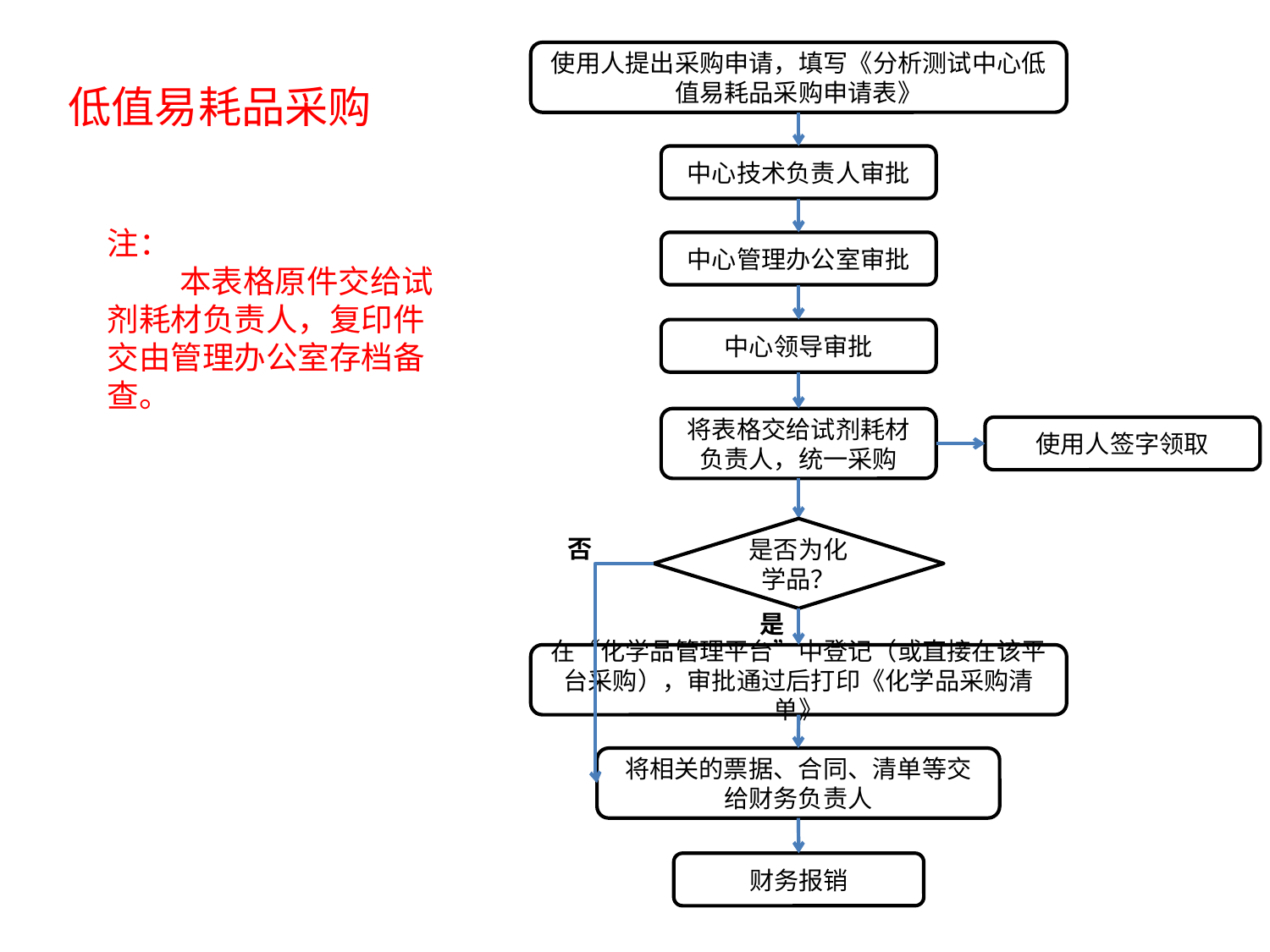

使用人提出采购申请，填写《分析测试中心低值易耗品采购申请表》
# 低值易耗品采购
中心技术负责人审批
注：
         本表格原件交给试剂耗材负责人，复印件交由管理办公室存档备查。
中心管理办公室审批
中心领导审批
将表格交给试剂耗材负责人，统一采购
使用人签字领取
是否为化学品？
否
是
在“化学品管理平台”中登记（或直接在该平台采购），审批通过后打印《化学品采购清单》
将相关的票据、合同、清单等交给财务负责人
财务报销